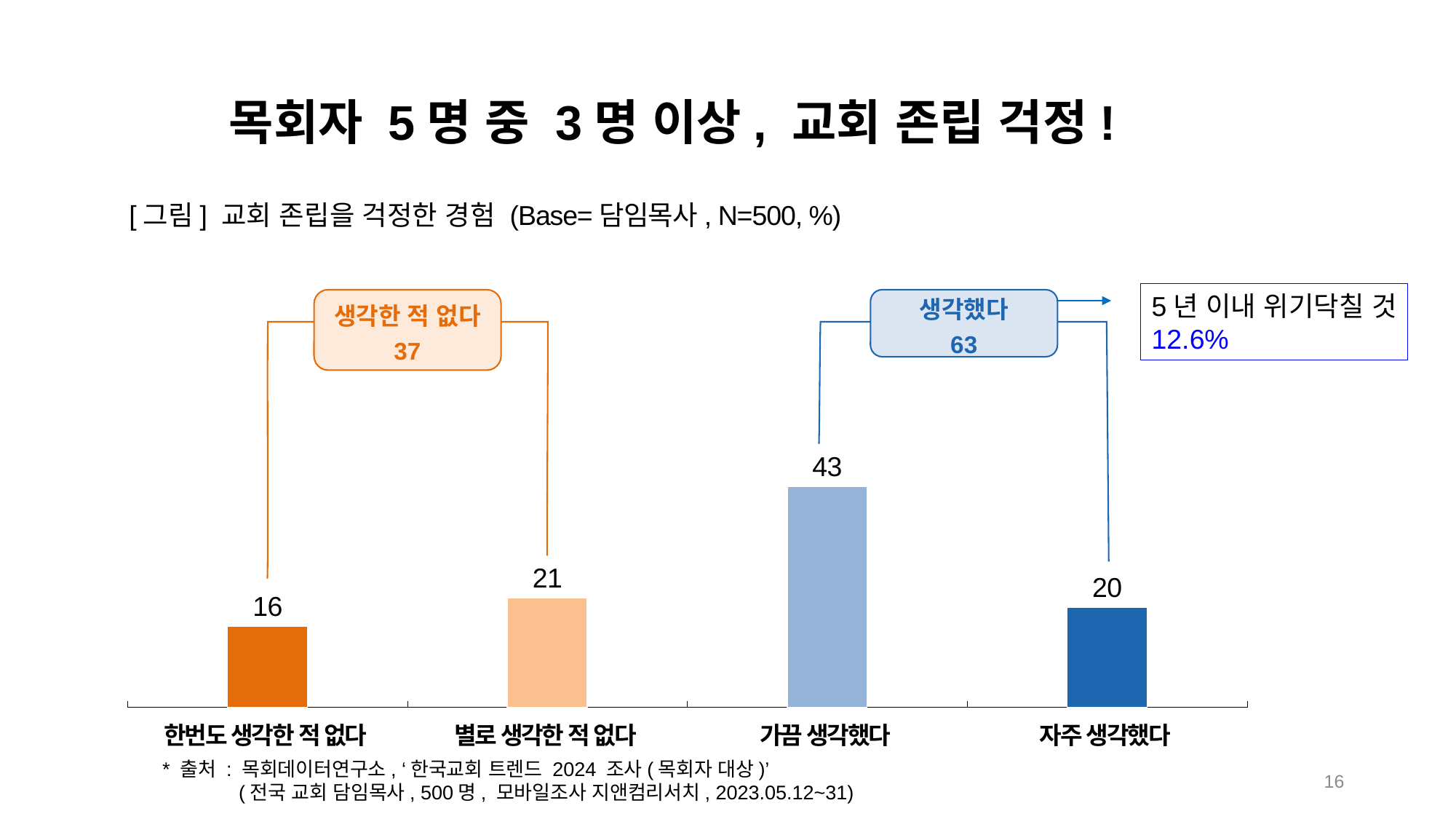

목회자 5명 중 3명 이상, 교회 존립 걱정!
[그림] 교회 존립을 걱정한 경험 (Base=담임목사, N=500, %)
5년 이내 위기닥칠 것
12.6%
생각했다
63
생각한 적 없다
37

### Chart

| Category | 개신교인 |
|---|---|

| 한번도 생각한 적 없다 | 별로 생각한 적 없다 | 가끔 생각했다 | 자주 생각했다 |
| --- | --- | --- | --- |
* 출처 : 목회데이터연구소, ‘한국교회 트렌드 2024 조사(목회자 대상)’
              (전국 교회 담임목사, 500명, 모바일조사 지앤컴리서치, 2023.05.12~31)
16